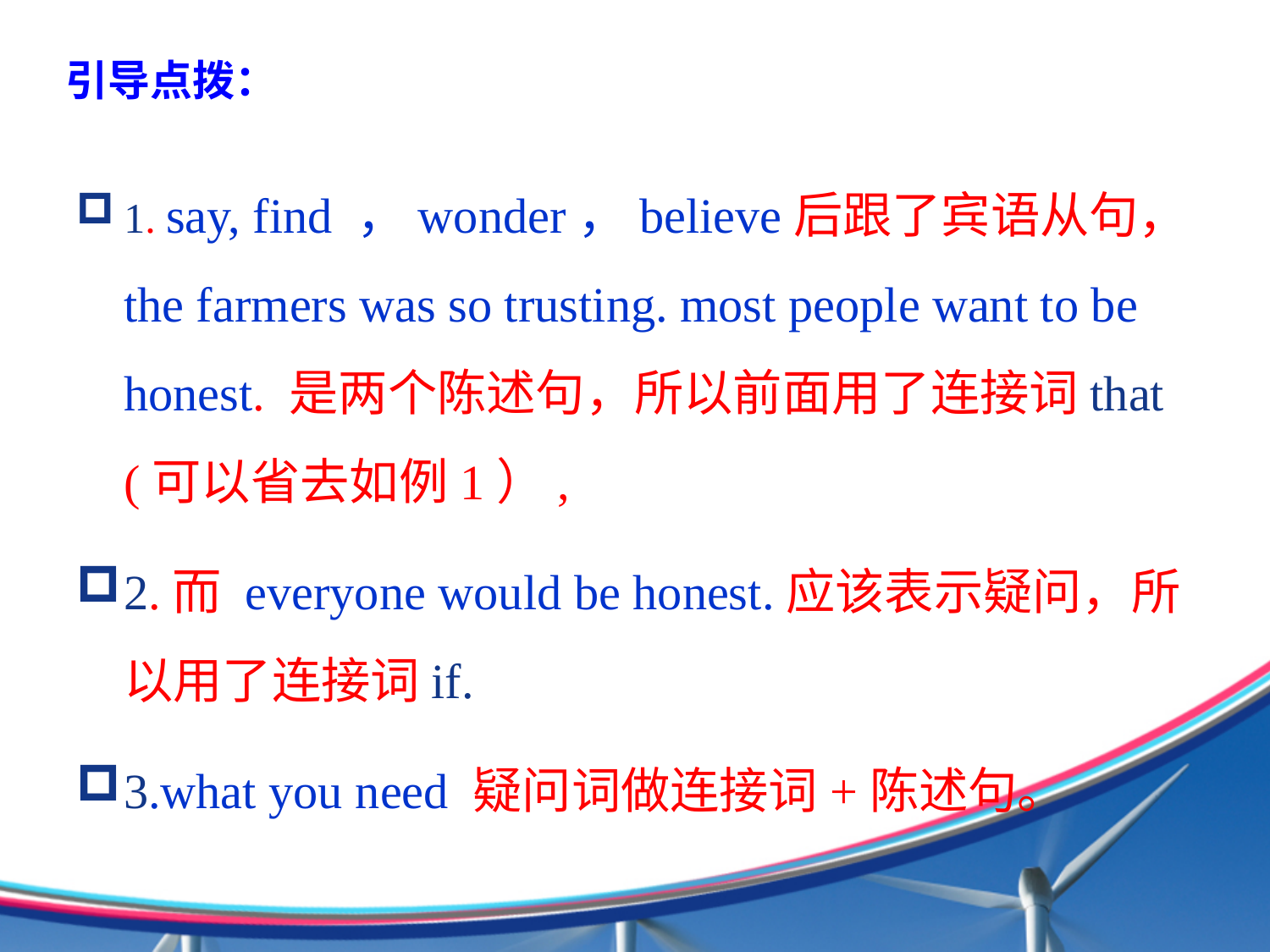

# 引导点拨：
1. say, find ，wonder，believe后跟了宾语从句，the farmers was so trusting. most people want to be honest. 是两个陈述句，所以前面用了连接词that (可以省去如例1）,
2.而 everyone would be honest.应该表示疑问，所以用了连接词if.
3.what you need 疑问词做连接词+陈述句。